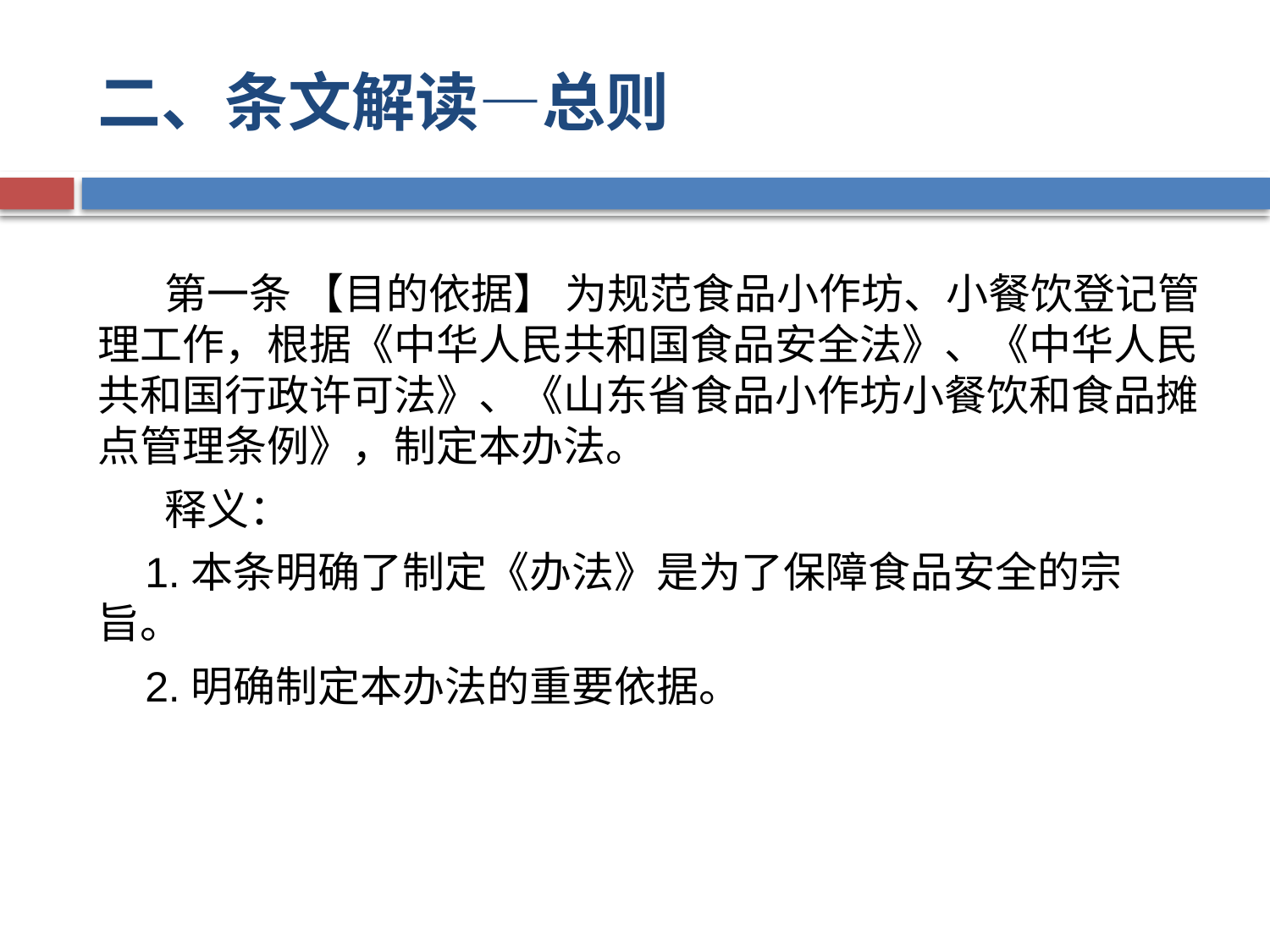

# 二、条文解读—总则

      第一条 【目的依据】 为规范食品小作坊、小餐饮登记管理工作，根据《中华人民共和国食品安全法》、《中华人民共和国行政许可法》、《山东省食品小作坊小餐饮和食品摊点管理条例》，制定本办法。
      释义：
    1.本条明确了制定《办法》是为了保障食品安全的宗旨。
    2.明确制定本办法的重要依据。